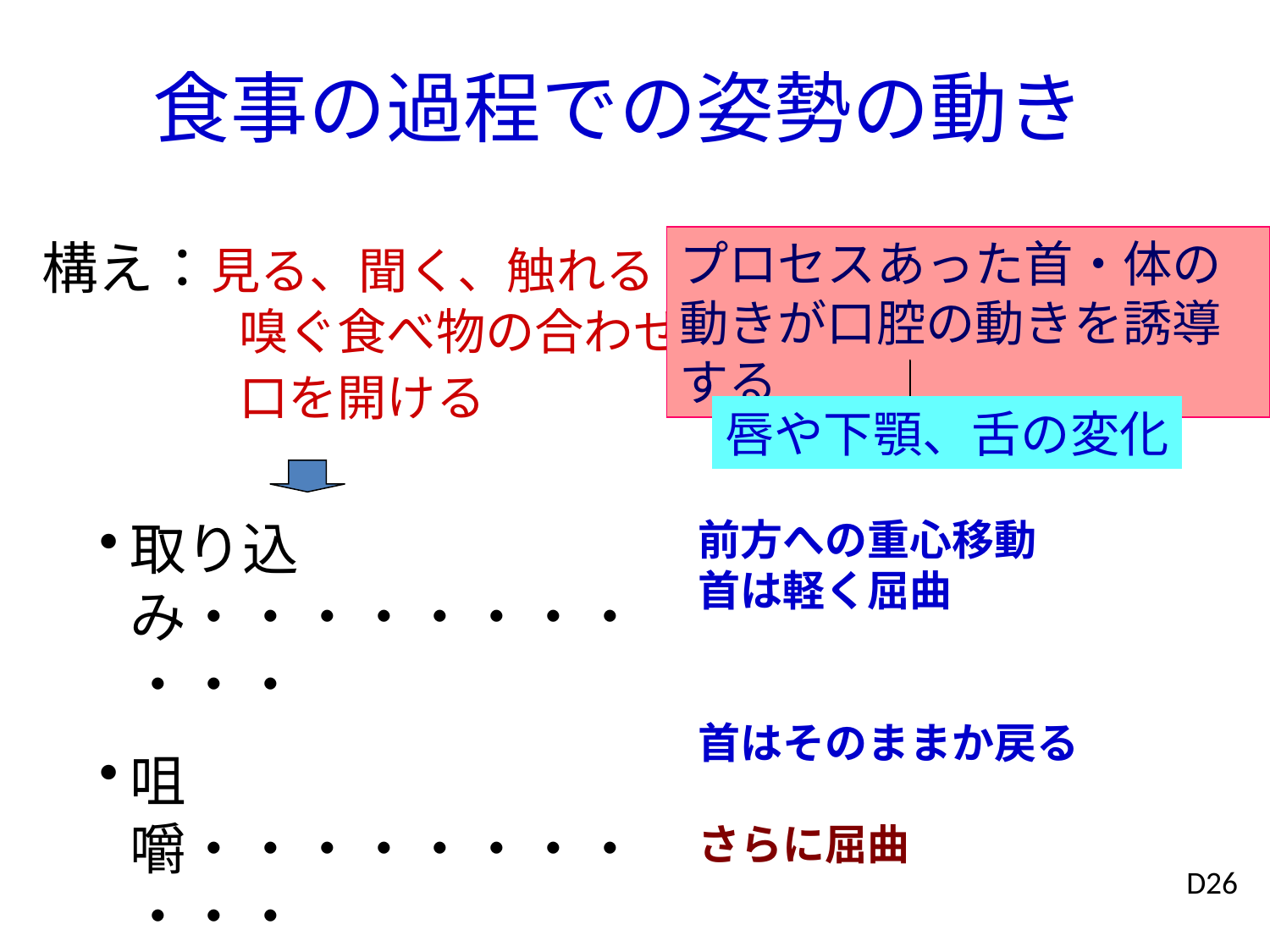

# 食事の過程での姿勢の動き

構え：見る、聞く、触れる
　　　　嗅ぐ食べ物の合わせ
　　　　口を開ける
プロセスあった首・体の動きが口腔の動きを誘導する

唇や下顎、舌の変化

前方への重心移動
首は軽く屈曲

首はそのままか戻る

さらに屈曲

取り込み・・・・・・・・・・・
咀嚼・・・・・・・・・・・
送り込み・・・・・・・・・・
嚥下・・・・・・・・・・・・・・・
D26